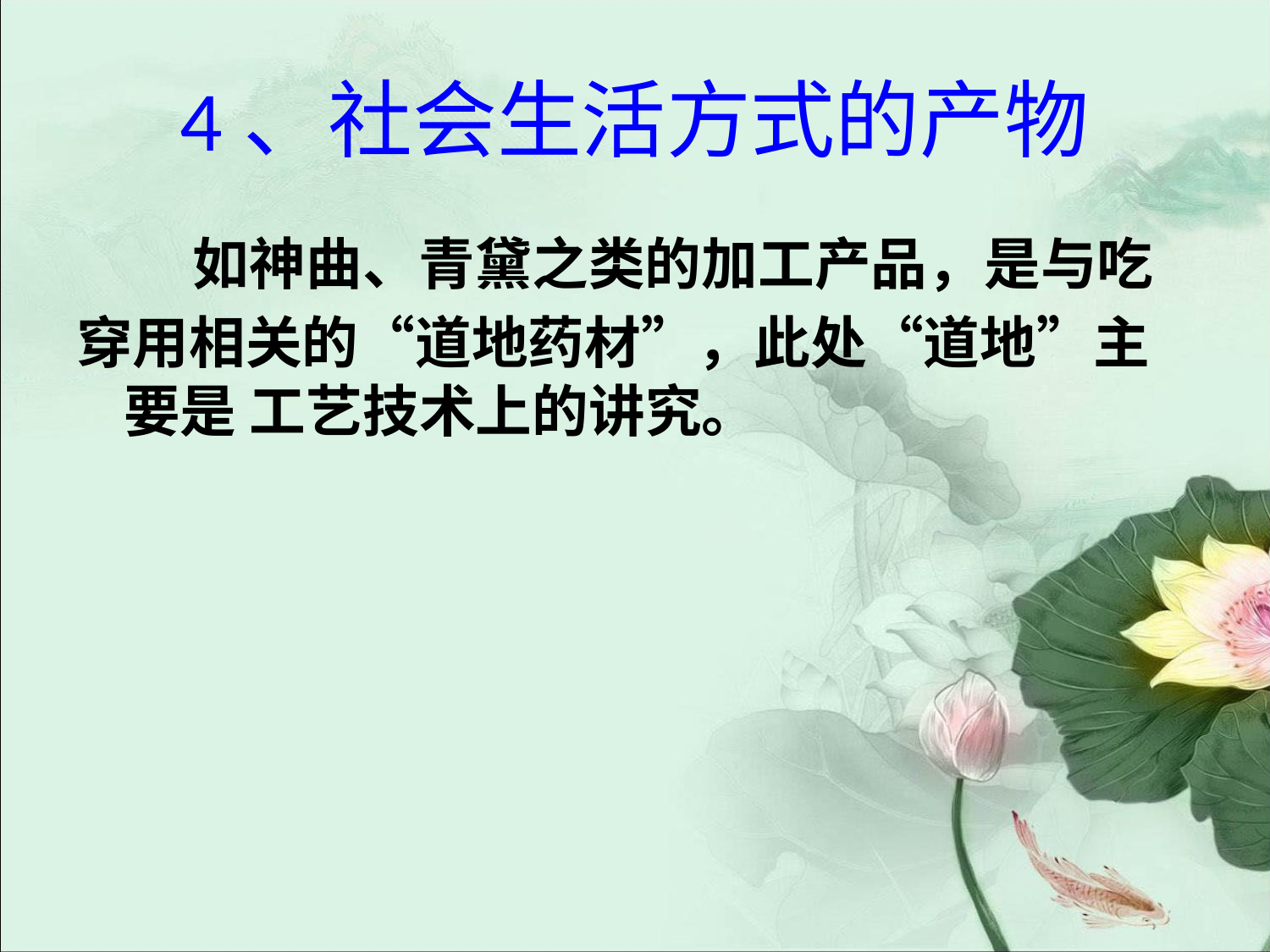

# 4、社会生活方式的产物
        如神曲、青黛之类的加工产品，是与吃
穿用相关的“道地药材”，此处“道地”主要是 工艺技术上的讲究。